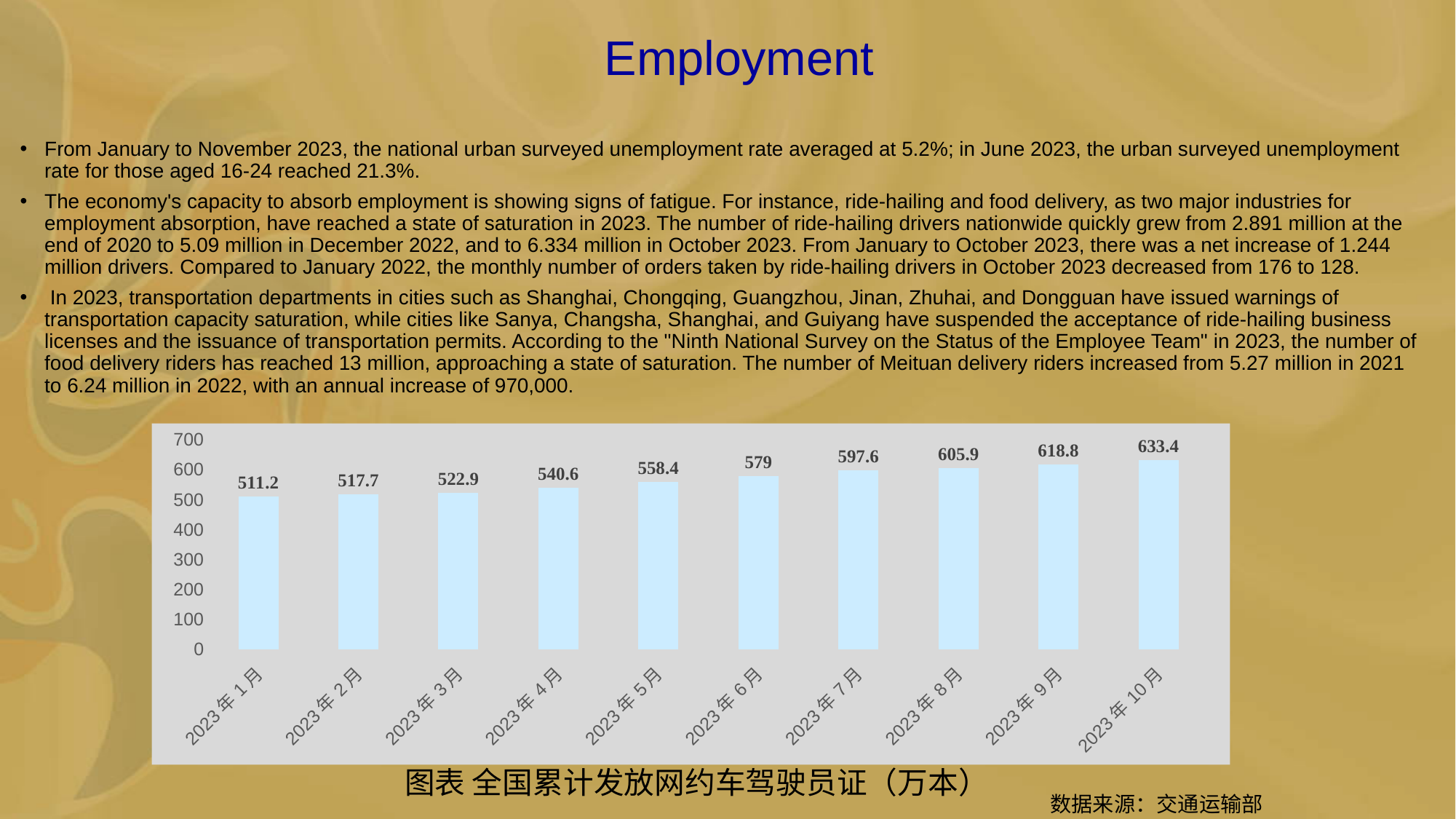

# Employment
From January to November 2023, the national urban surveyed unemployment rate averaged at 5.2%; in June 2023, the urban surveyed unemployment rate for those aged 16-24 reached 21.3%.
The economy's capacity to absorb employment is showing signs of fatigue. For instance, ride-hailing and food delivery, as two major industries for employment absorption, have reached a state of saturation in 2023. The number of ride-hailing drivers nationwide quickly grew from 2.891 million at the end of 2020 to 5.09 million in December 2022, and to 6.334 million in October 2023. From January to October 2023, there was a net increase of 1.244 million drivers. Compared to January 2022, the monthly number of orders taken by ride-hailing drivers in October 2023 decreased from 176 to 128.
 In 2023, transportation departments in cities such as Shanghai, Chongqing, Guangzhou, Jinan, Zhuhai, and Dongguan have issued warnings of transportation capacity saturation, while cities like Sanya, Changsha, Shanghai, and Guiyang have suspended the acceptance of ride-hailing business licenses and the issuance of transportation permits. According to the "Ninth National Survey on the Status of the Employee Team" in 2023, the number of food delivery riders has reached 13 million, approaching a state of saturation. The number of Meituan delivery riders increased from 5.27 million in 2021 to 6.24 million in 2022, with an annual increase of 970,000.

### Chart

| Category |  |
|---|---|
| 44927 | 511.2 |
| 44958 | 517.7 |
| 44986 | 522.9 |
| 45017 | 540.6 |
| 45047 | 558.4 |
| 45078 | 579.0 |
| 45108 | 597.6 |
| 45139 | 605.9 |
| 45170 | 618.8 |
| 45200 | 633.4 |
                          图表 全国累计发放网约车驾驶员证（万本）

数据来源：交通运输部